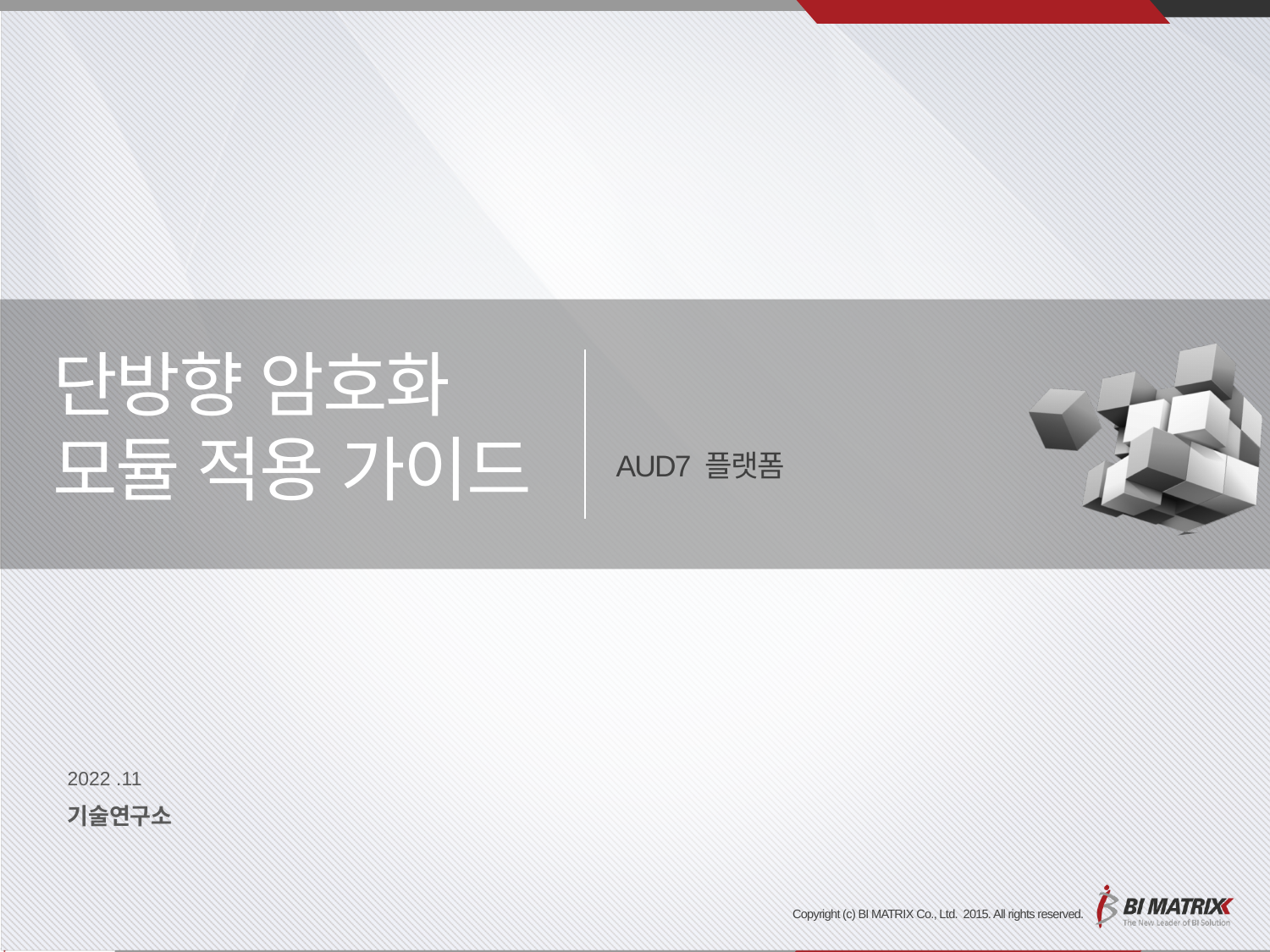

# 단방향 암호화 모듈 적용 가이드
 AUD7 플랫폼
2022 .11
기술연구소